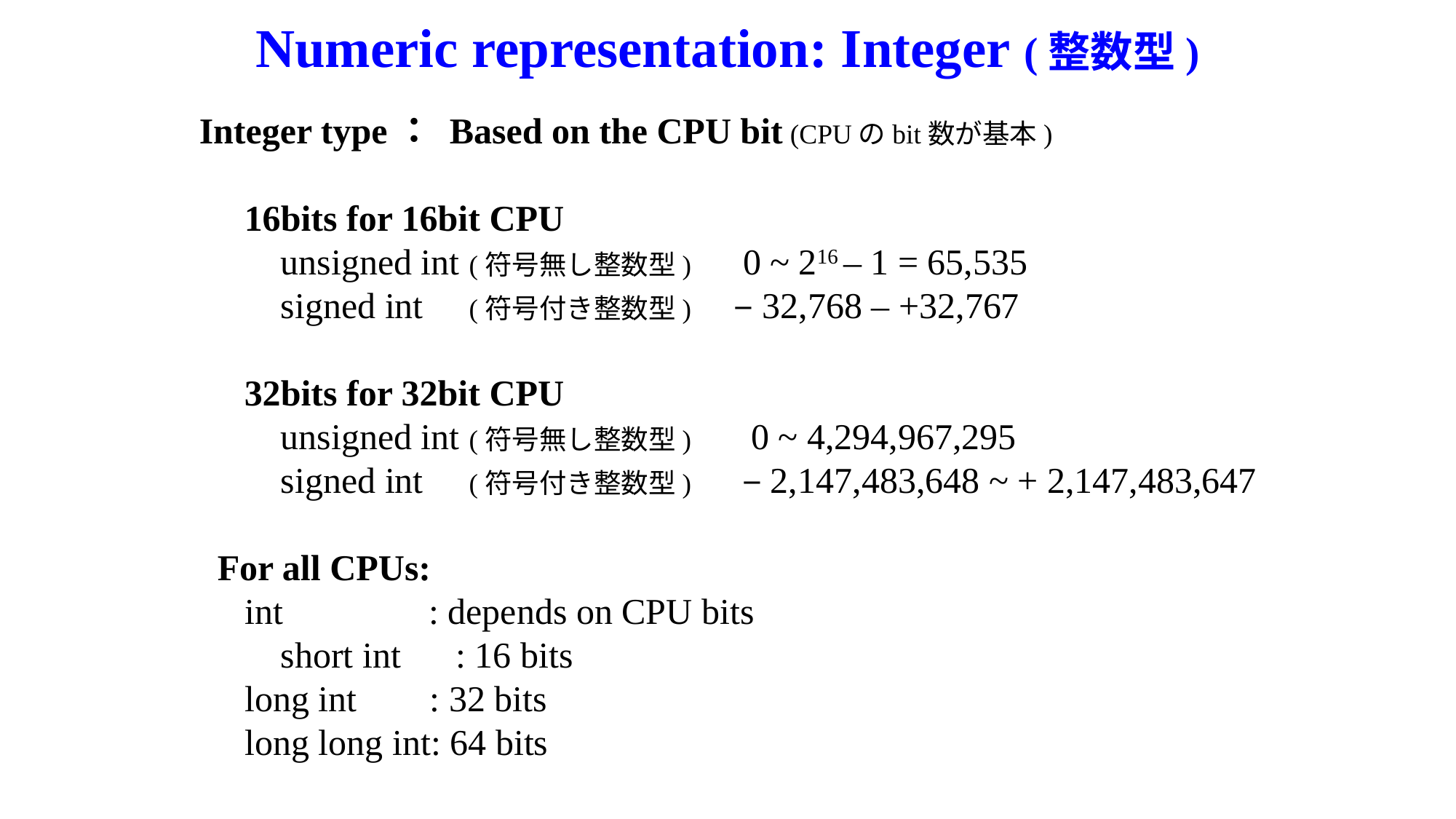

# Numeric representation: Integer (整数型)
Integer type： Based on the CPU bit (CPUのbit数が基本)
　16bits for 16bit CPU
　　unsigned int (符号無し整数型)　0 ~ 216 – 1 = 65,535
　　signed int     (符号付き整数型)　–32,768 – +32,767

　32bits for 32bit CPU
　　unsigned int (符号無し整数型)　 0 ~ 4,294,967,295
　　signed int     (符号付き整数型)　 –2,147,483,648 ~ + 2,147,483,647

  For all CPUs:
     int                : depends on CPU bits
　　short int      : 16 bits
     long int        : 32 bits
     long long int: 64 bits